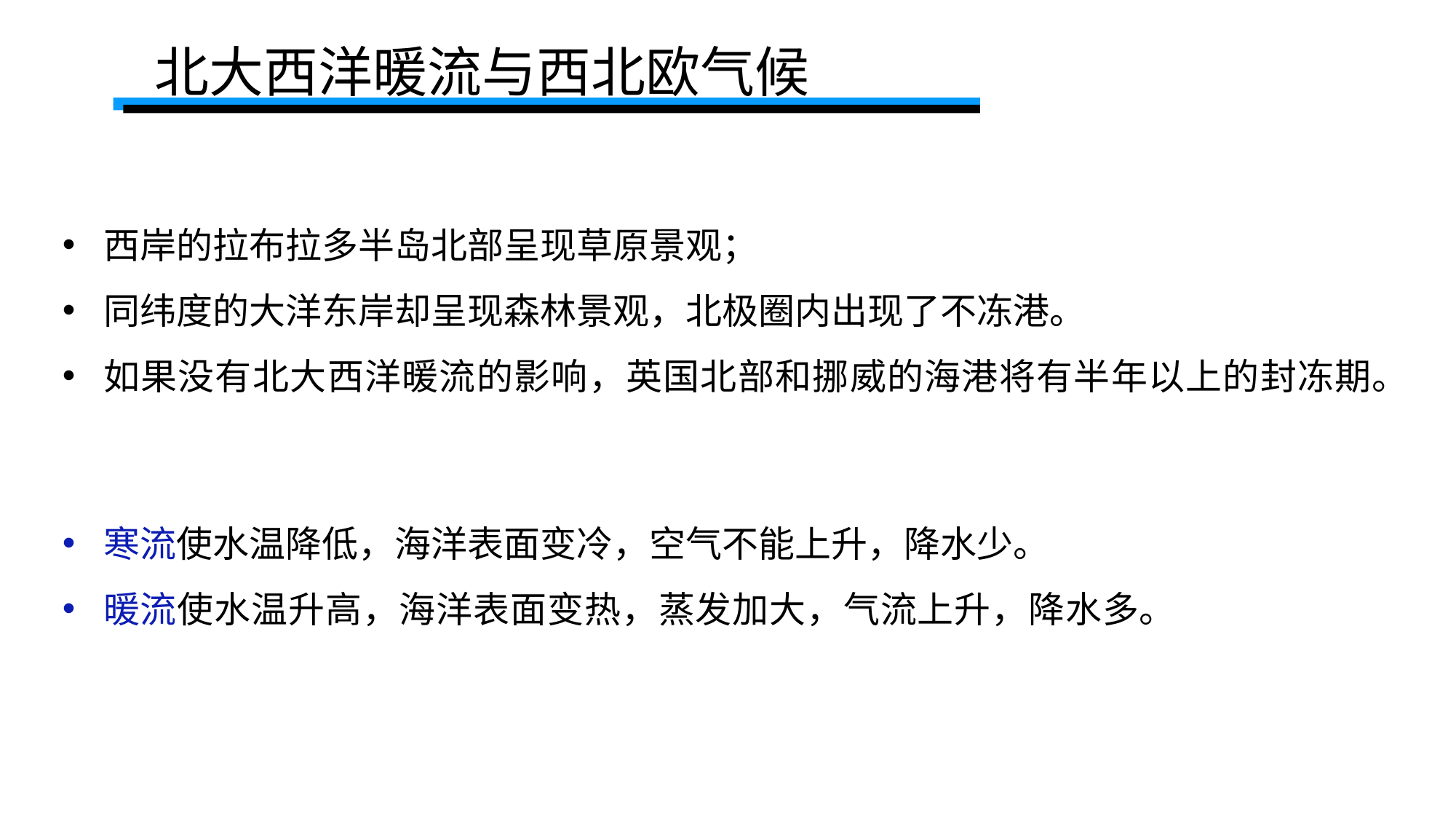

北大西洋暖流与西北欧气候

西岸的拉布拉多半岛北部呈现草原景观；
同纬度的大洋东岸却呈现森林景观，北极圈内出现了不冻港。
如果没有北大西洋暖流的影响，英国北部和挪威的海港将有半年以上的封冻期。
寒流使水温降低，海洋表面变冷，空气不能上升，降水少。
暖流使水温升高，海洋表面变热，蒸发加大，气流上升，降水多。